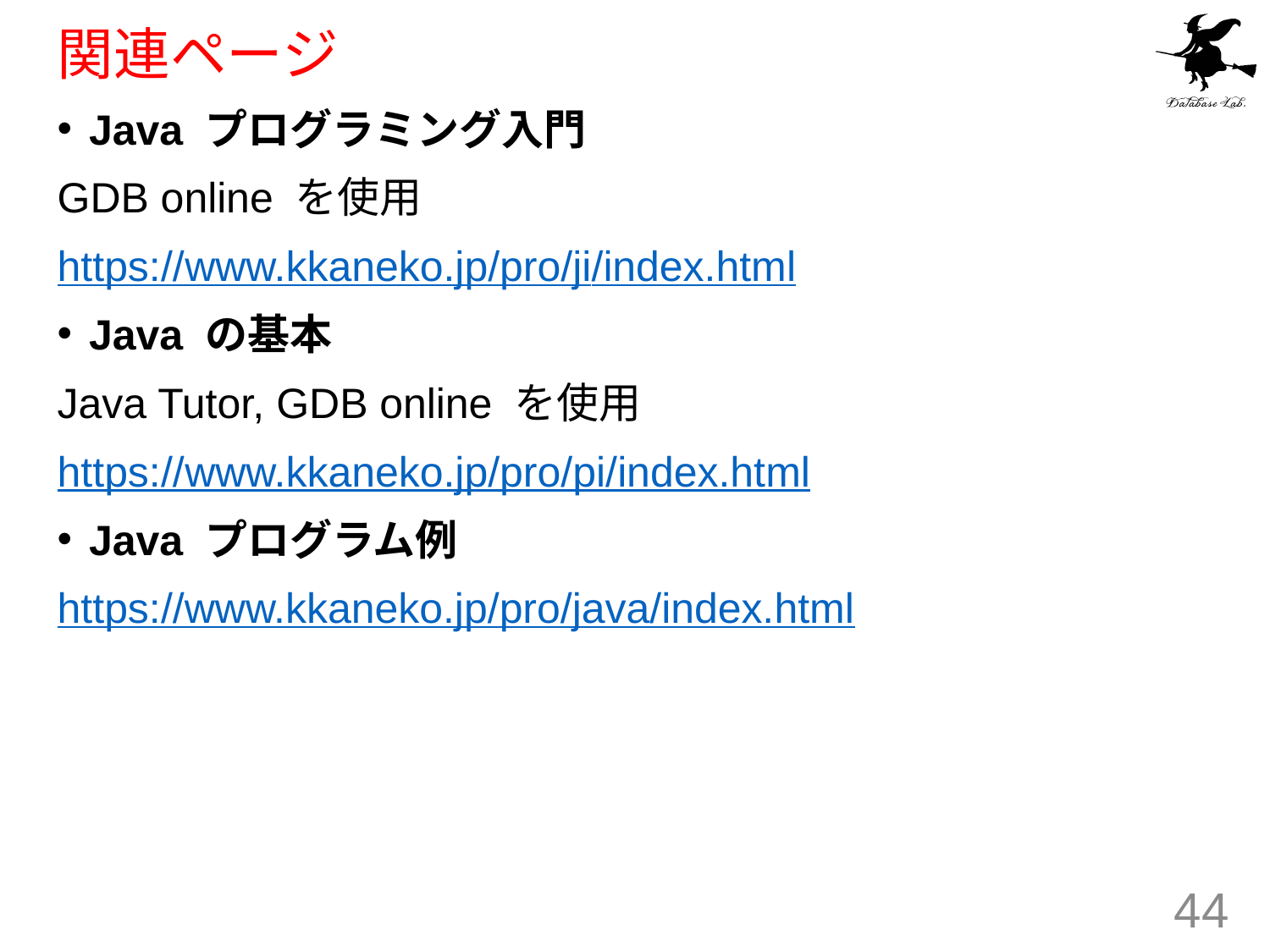

# 関連ページ
Java プログラミング入門
GDB online を使用
https://www.kkaneko.jp/pro/ji/index.html
Java の基本
Java Tutor, GDB online を使用
https://www.kkaneko.jp/pro/pi/index.html
Java プログラム例
https://www.kkaneko.jp/pro/java/index.html

44